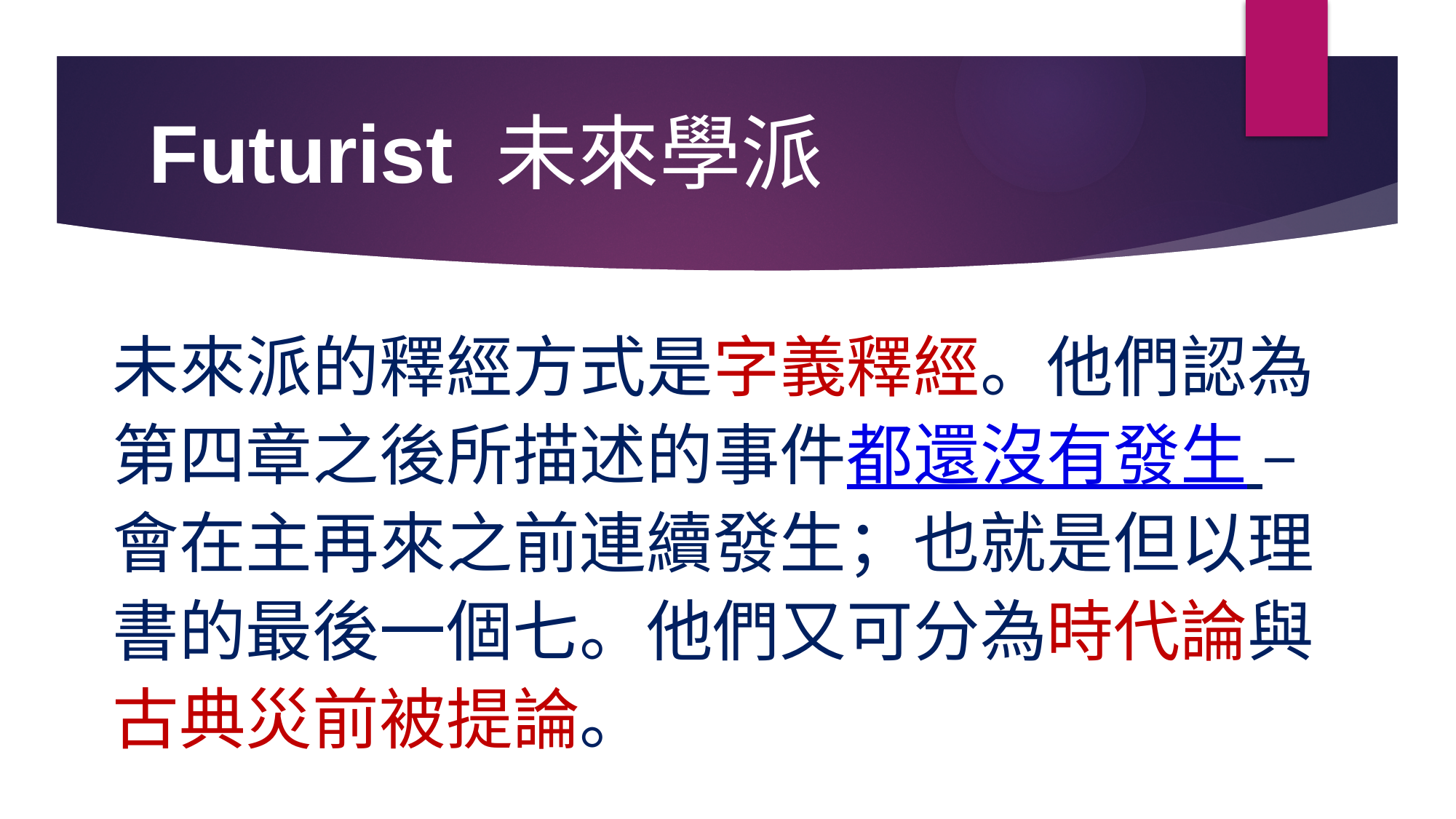

# Futurist 未來學派
未來派的釋經方式是字義釋經。他們認為第四章之後所描述的事件都還沒有發生 – 會在主再來之前連續發生；也就是但以理書的最後一個七。他們又可分為時代論與古典災前被提論。